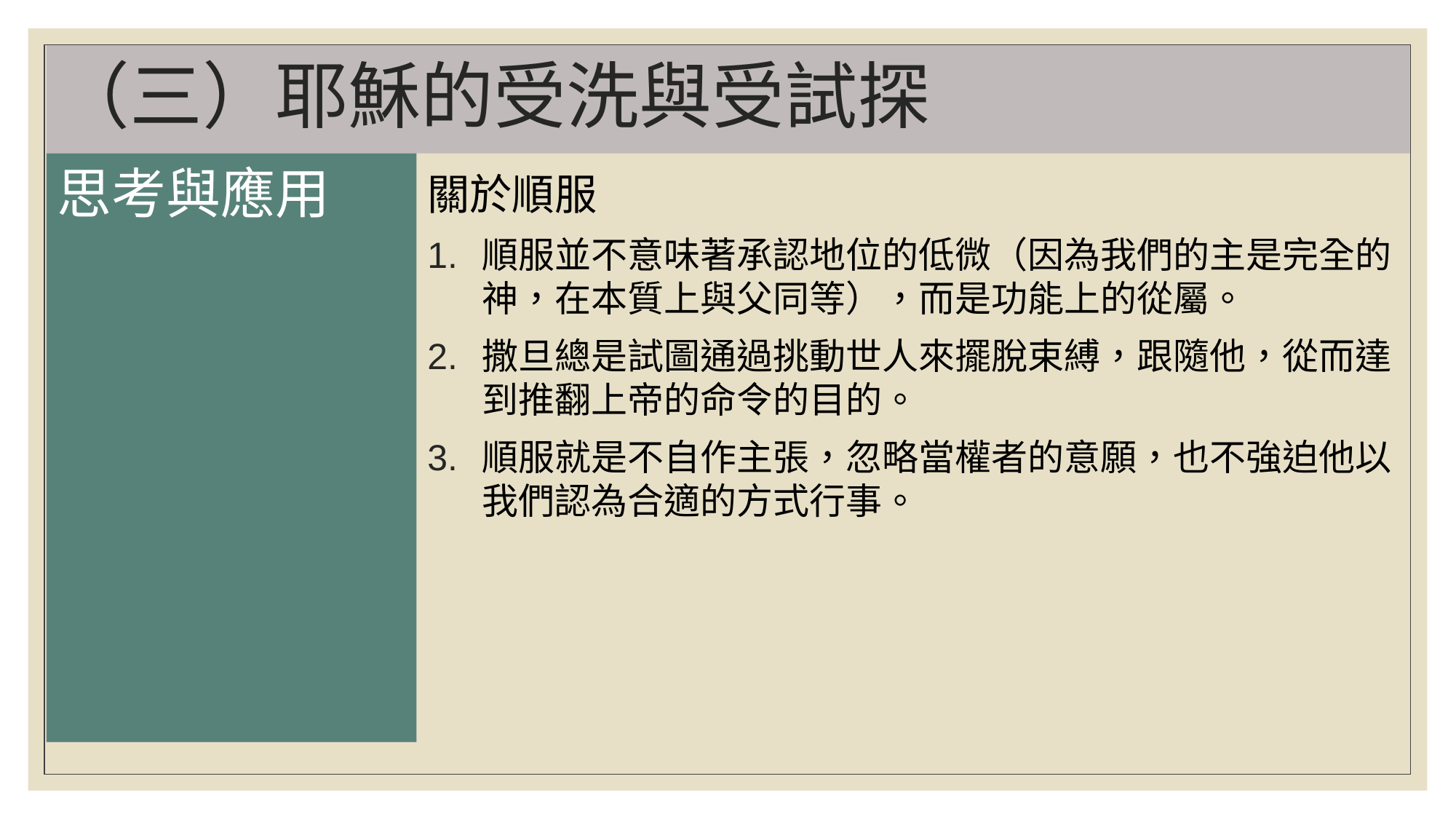

# （三）耶穌的受洗與受試探
思考與應用
關於順服
順服並不意味著承認地位的低微（因為我們的主是完全的神，在本質上與父同等），而是功能上的從屬。
撒旦總是試圖通過挑動世人來擺脫束縛，跟隨他，從而達到推翻上帝的命令的目的。
順服就是不自作主張，忽略當權者的意願，也不強迫他以我們認為合適的方式行事。